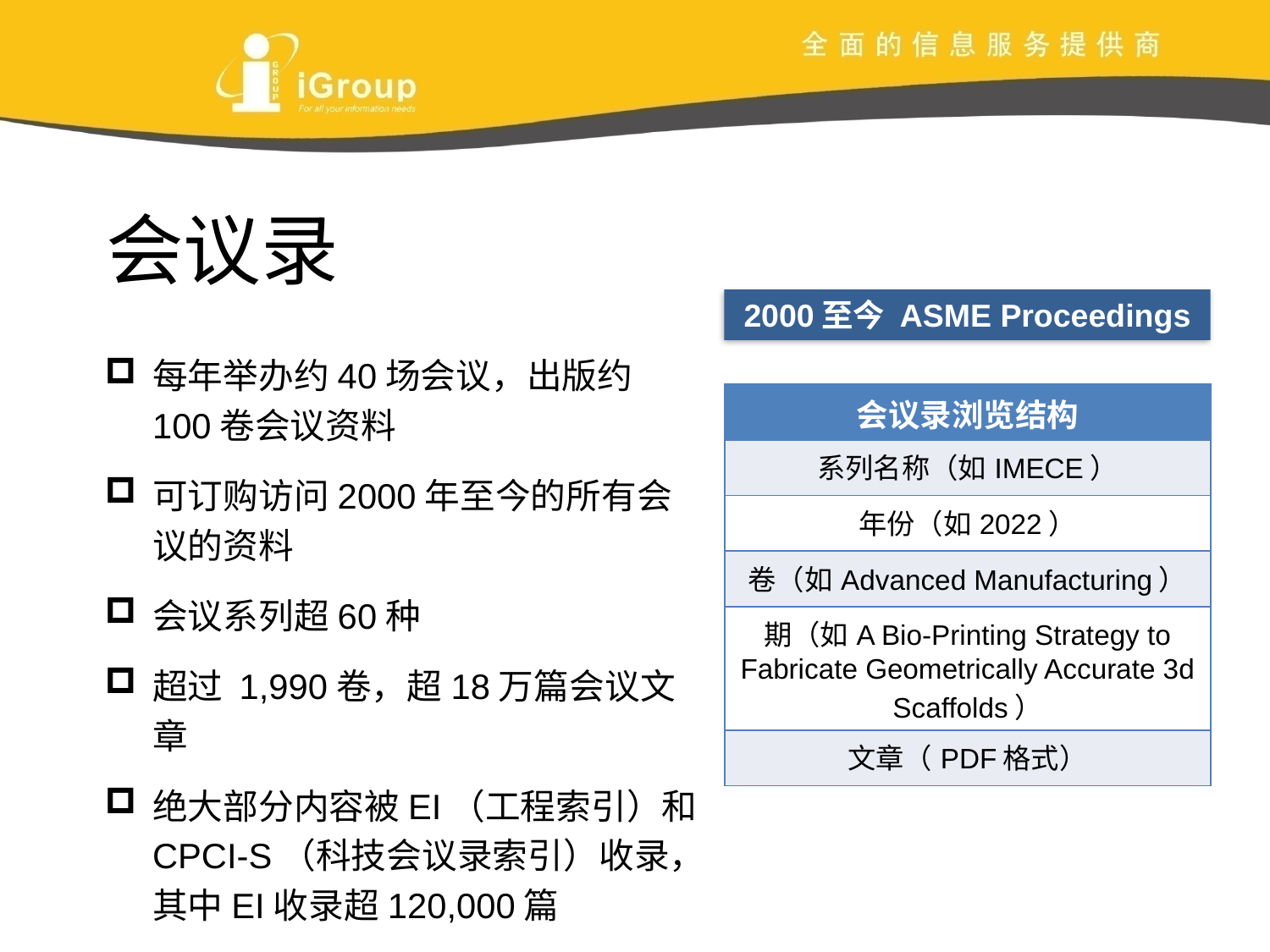

会议录
2000至今 ASME Proceedings
每年举办约40场会议，出版约 100卷会议资料
可订购访问2000年至今的所有会议的资料
会议系列超60种
超过 1,990卷，超18万篇会议文章
绝大部分内容被EI（工程索引）和CPCI-S（科技会议录索引）收录，其中EI收录超120,000篇
| 会议录浏览结构 |
| --- |
| 系列名称（如IMECE） |
| 年份（如2022） |
| 卷（如Advanced Manufacturing） |
| 期（如A Bio-Printing Strategy to Fabricate Geometrically Accurate 3d Scaffolds） |
| 文章（PDF格式） |